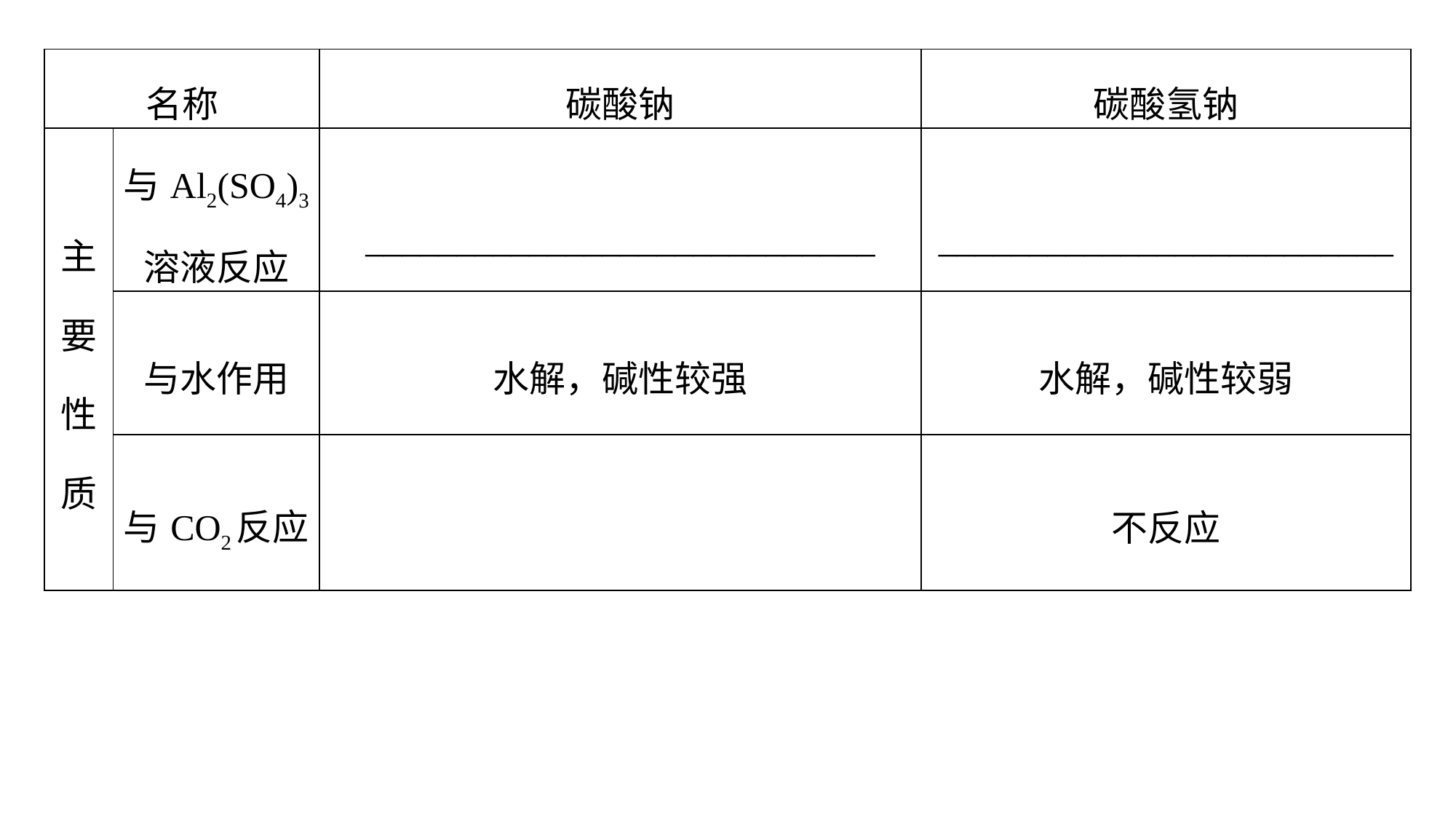

| 名称 |  | 碳酸钠 | 碳酸氢钠 |
| --- | --- | --- | --- |
| 主要性质 | 与Al2(SO4)3 溶液反应 | \_\_\_\_\_\_\_\_\_\_\_\_\_\_\_\_\_\_\_\_\_\_\_\_\_\_\_\_ | \_\_\_\_\_\_\_\_\_\_\_\_\_\_\_\_\_\_\_\_\_\_\_\_\_ |
|  | 与水作用 | 水解，碱性较强 | 水解，碱性较弱 |
|  | 与CO2反应 |  | 不反应 |